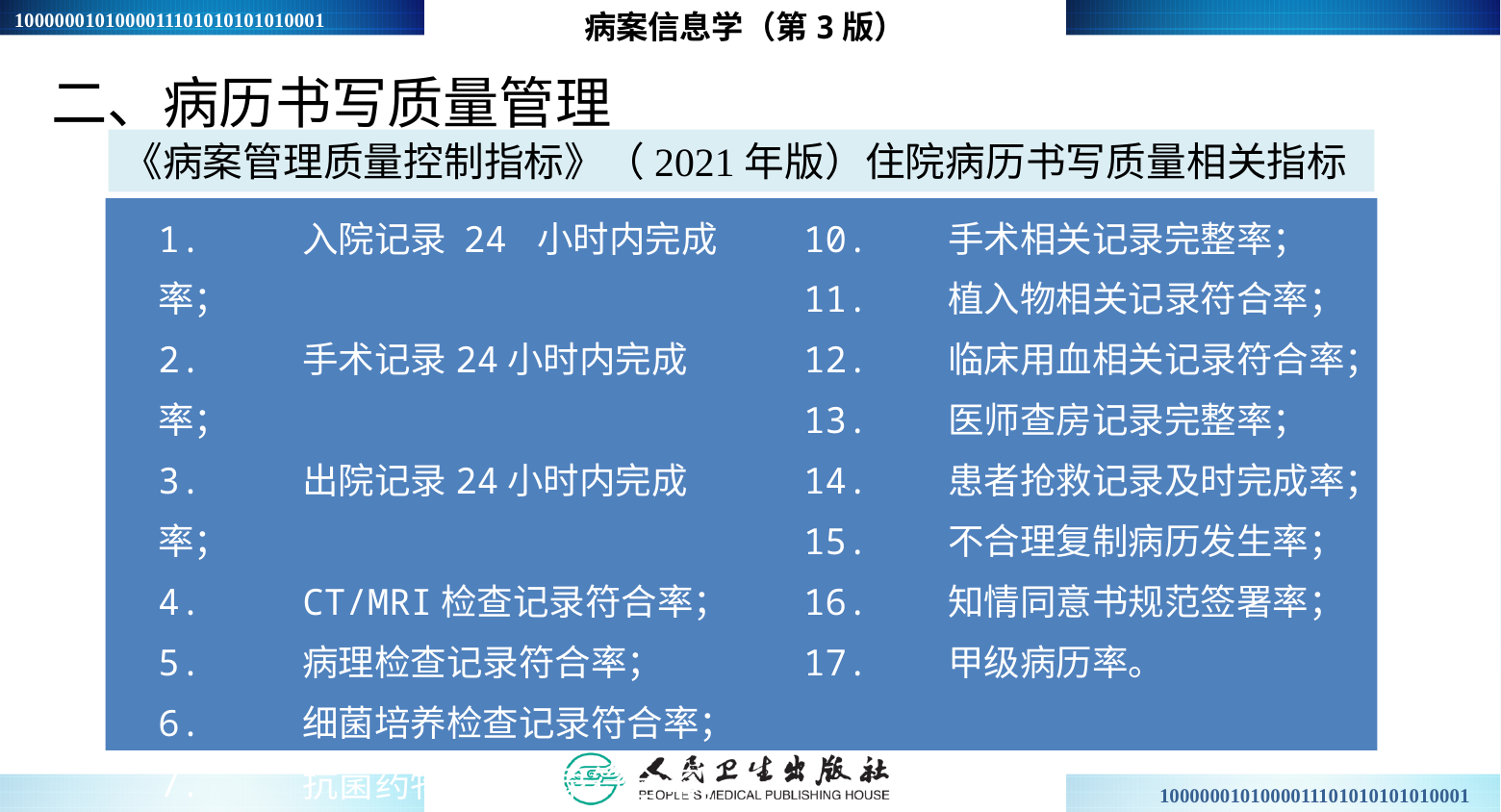

病案信息学（第3版）
二、病历书写质量管理
《病案管理质量控制指标》（2021年版）住院病历书写质量相关指标
1.	入院记录 24 小时内完成率；
2.	手术记录24小时内完成率；
3.	出院记录24小时内完成率；
4.	CT/MRI检查记录符合率；
5.	病理检查记录符合率；
6.	细菌培养检查记录符合率；
7.	抗菌药物使用记录符合率；
8.	恶性肿瘤化学治疗记录符合率；
9.	恶性肿瘤放射治疗记录符合率；
10.	手术相关记录完整率；
11.	植入物相关记录符合率；
12.	临床用血相关记录符合率；
13.	医师查房记录完整率；
14.	患者抢救记录及时完成率；
15.	不合理复制病历发生率；
16.	知情同意书规范签署率；
17.	甲级病历率。